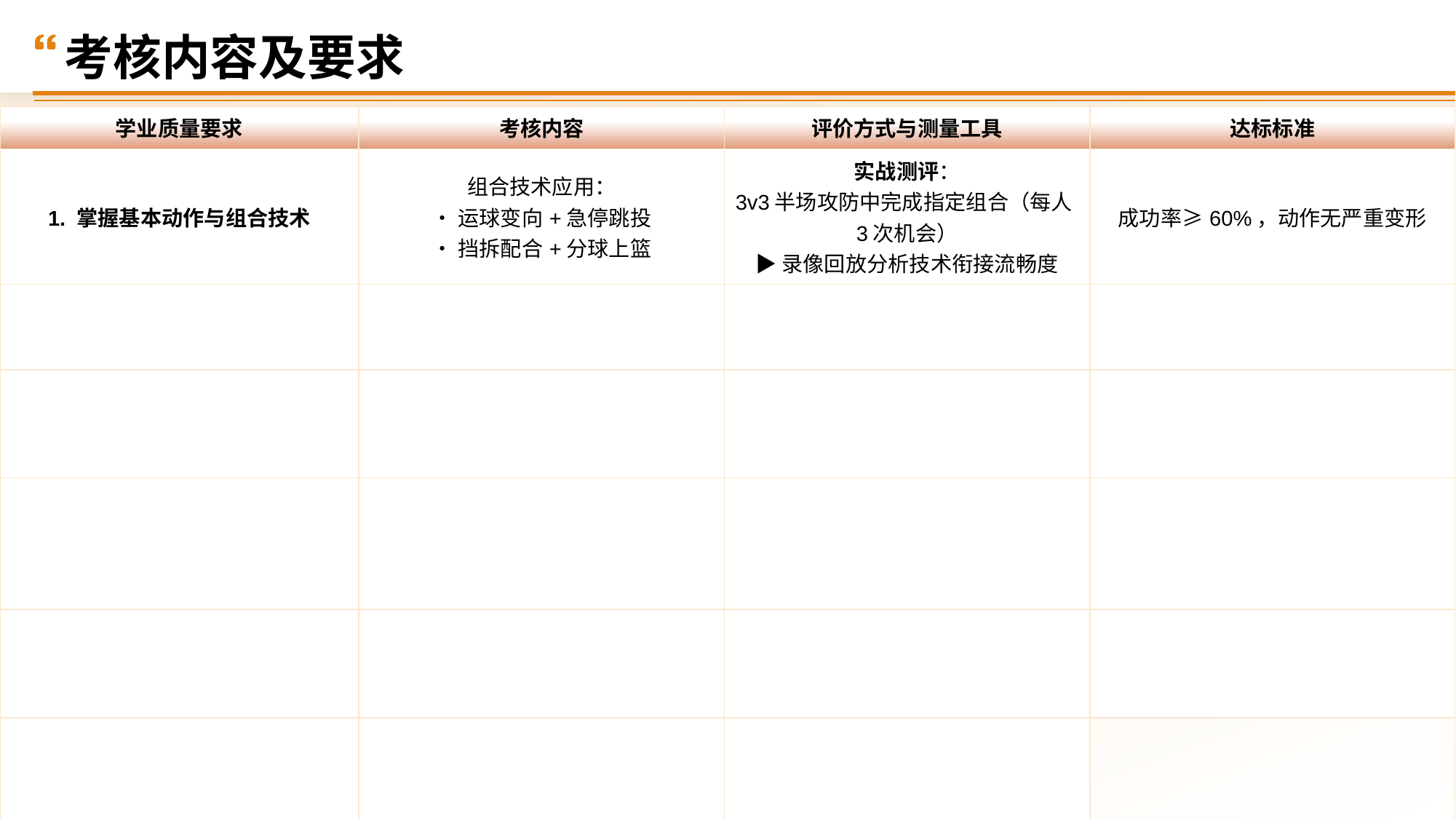

考核内容及要求

| 学业质量要求 | 考核内容 | 评价方式与测量工具 | 达标标准 |
| --- | --- | --- | --- |
| 1. 掌握基本动作与组合技术 | 组合技术应用： • 运球变向+急停跳投 • 挡拆配合+分球上篮 | 实战测评： 3v3半场攻防中完成指定组合（每人3次机会） ▶ 录像回放分析技术衔接流畅度 | 成功率≥60%，动作无严重变形 |
|  |  |  |  |
|  |  |  |  |
|  |  |  |  |
|  |  |  |  |
|  |  |  |  |